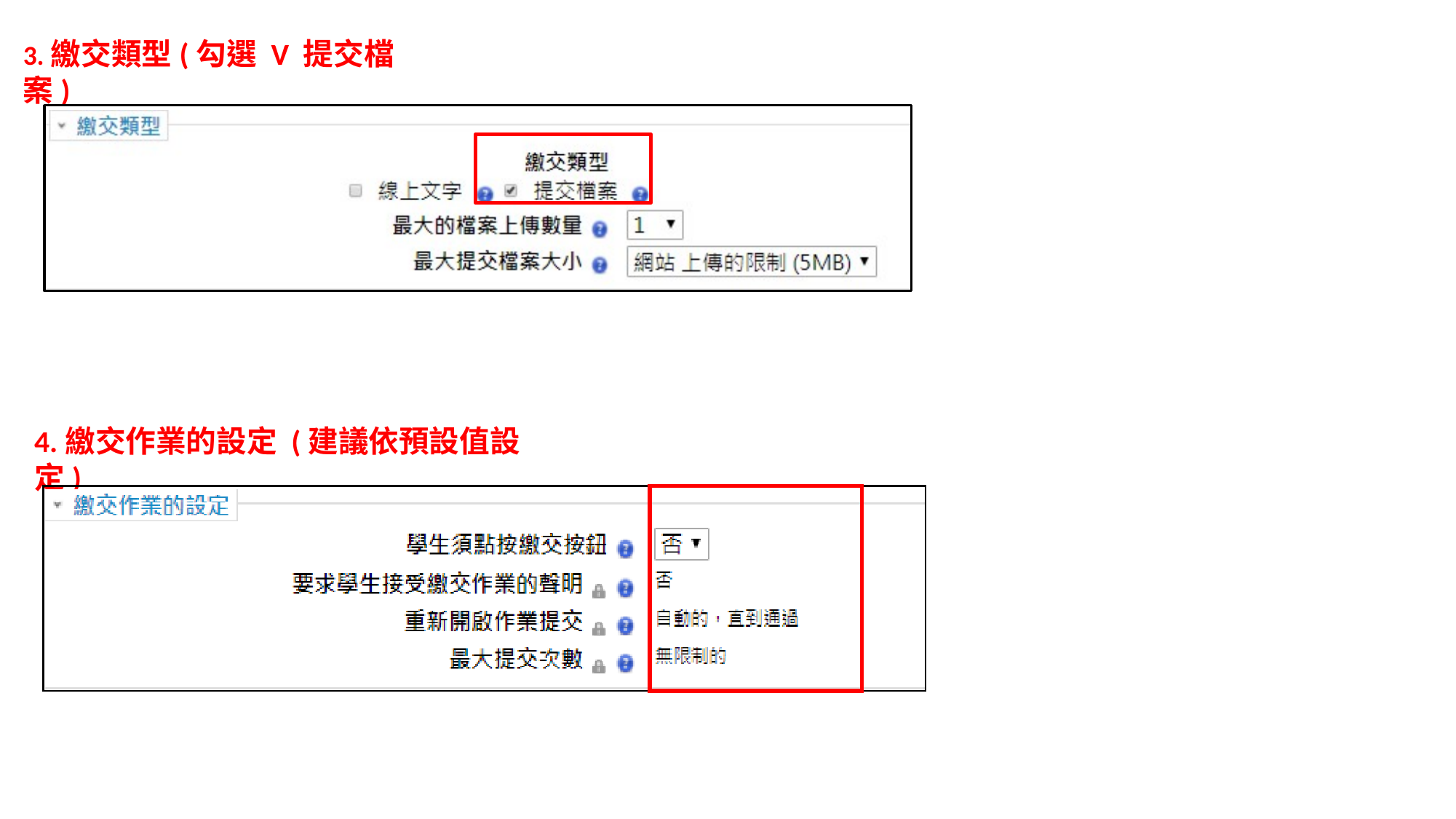

# 3.繳交類型(勾選 V 提交檔案)

4.繳交作業的設定(建議依預設值設定)
|  |  |  |
| --- | --- | --- |